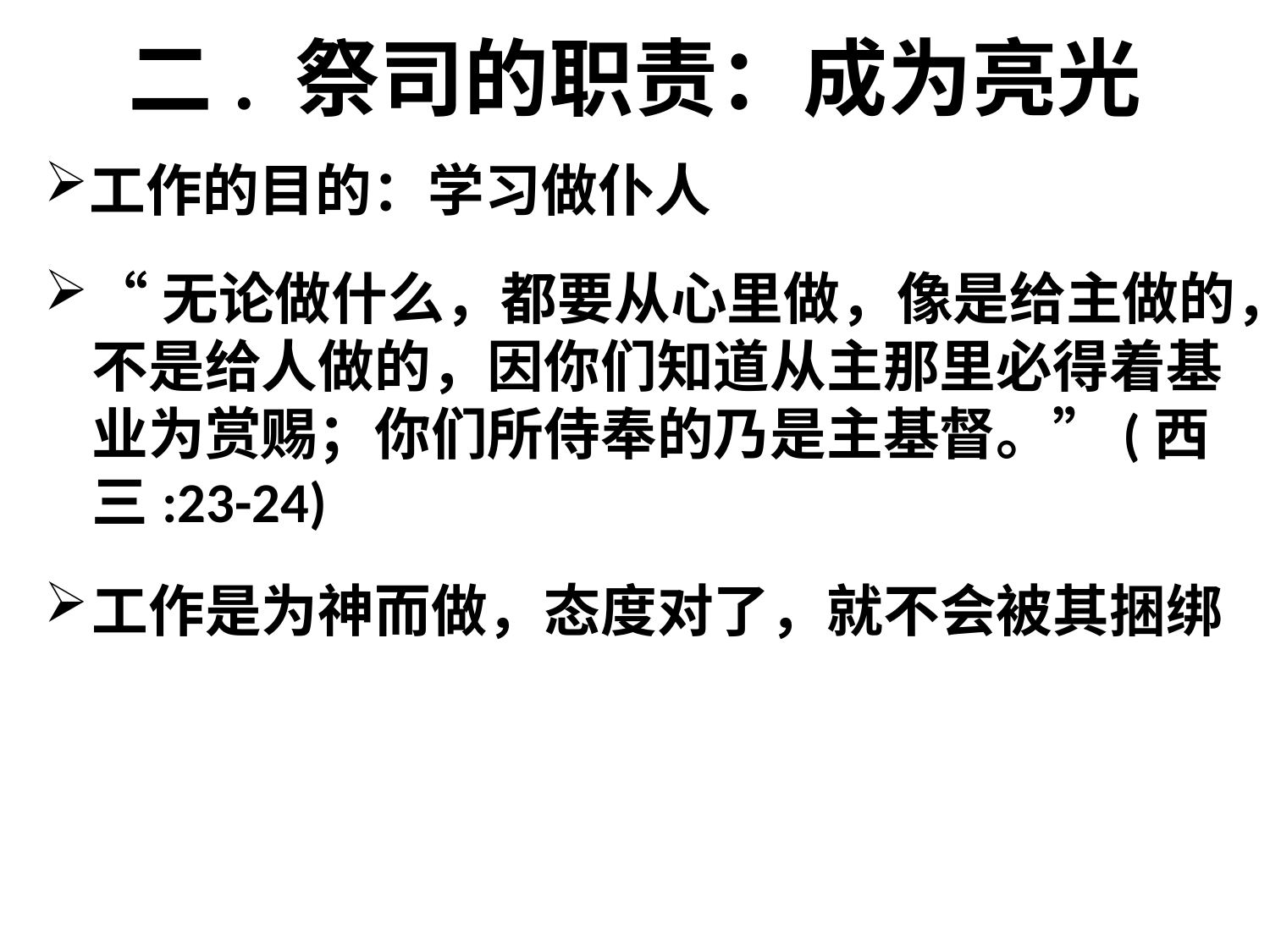

# 二. 祭司的职责：成为亮光
工作的目的：学习做仆人

“无论做什么，都要从心里做，像是给主做的，不是给人做的，因你们知道从主那里必得着基业为赏赐；你们所侍奉的乃是主基督。”(西三:23-24)

工作是为神而做，态度对了，就不会被其捆绑